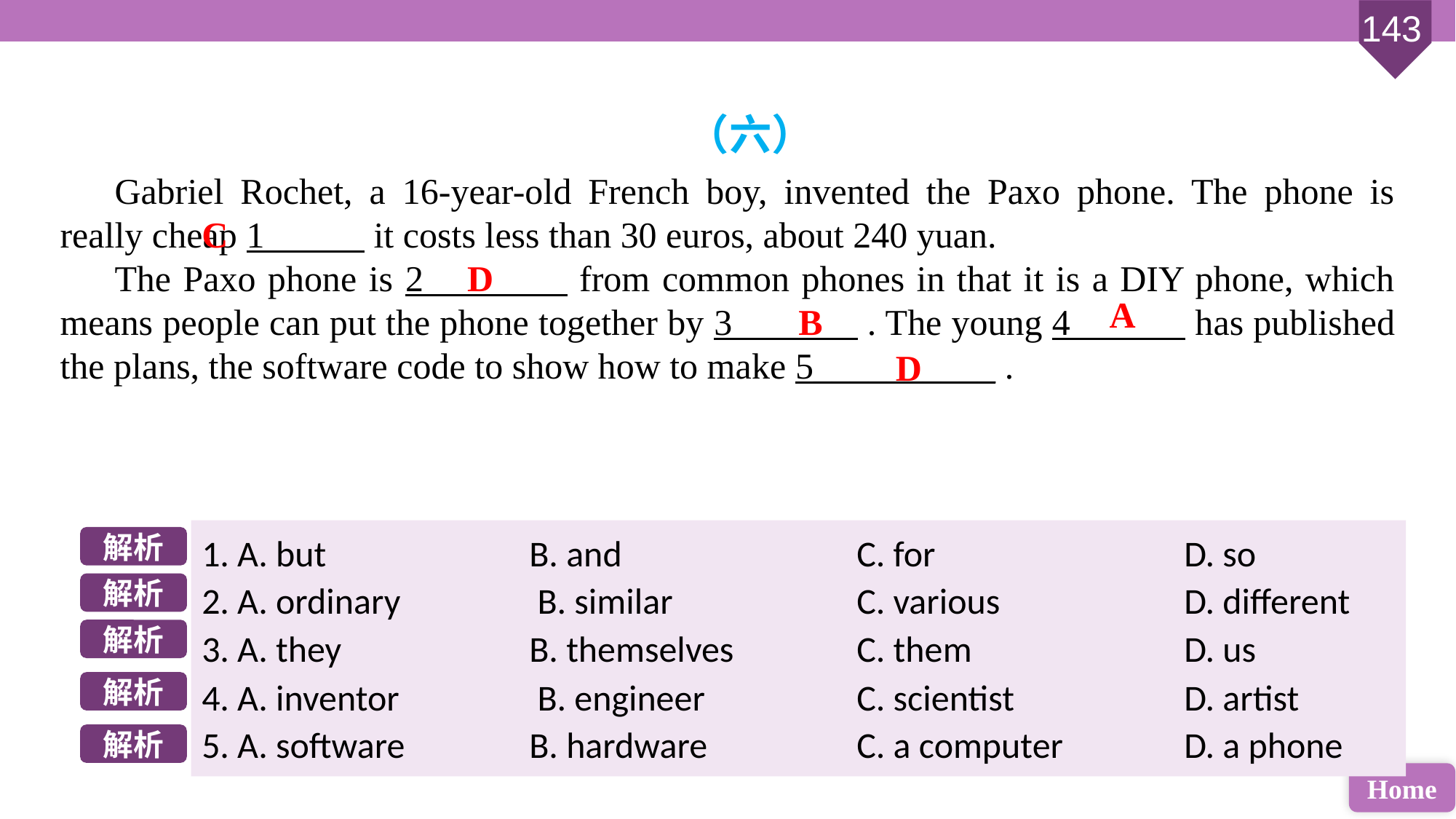

（六）
Gabriel Rochet, a 16-year-old French boy, invented the Paxo phone. The phone is really cheap 1            it costs less than 30 euros, about 240 yuan.
The Paxo phone is 2             from common phones in that it is a DIY phone, which means people can put the phone together by 3              . The young 4             has published the plans, the software code to show how to make 5__________ .
C
D
A
B
D
1. A. but 		B. and 			C. for 			D. so
2. A. ordinary		 B. similar 		C. various 		D. different
3. A. they 		B. themselves 		C. them 		D. us
4. A. inventor		 B. engineer 		C. scientist 		D. artist
5. A. software 		B. hardware 		C. a computer	 	D. a phone
解析
解析
解析
解析
解析